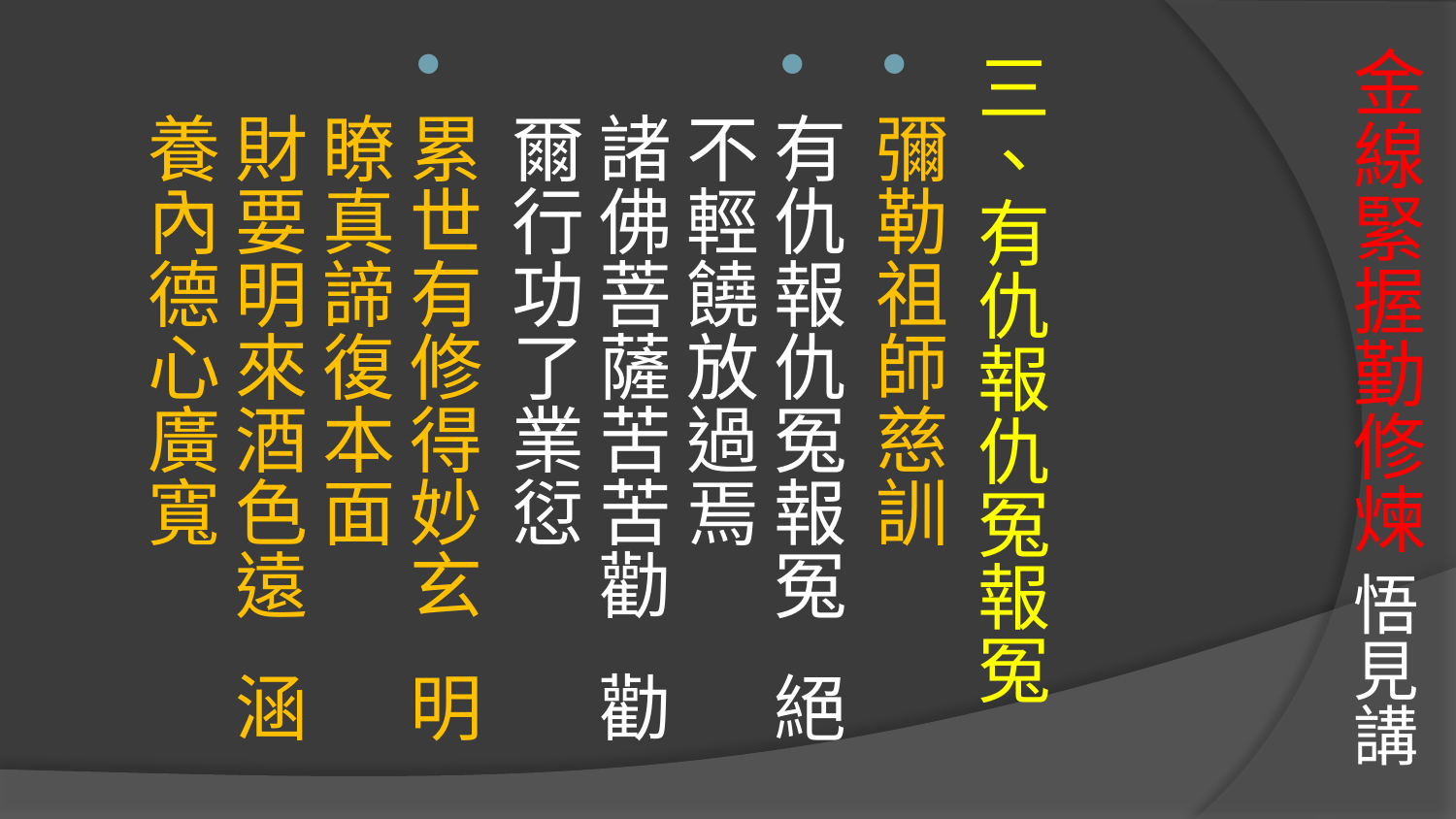

# 金線緊握勤修煉 悟見講
三、有仇報仇冤報冤
彌勒祖師慈訓
有仇報仇冤報冤   絕不輕饒放過焉
諸佛菩薩苦苦勸   勸爾行功了業愆
累世有修得妙玄   明瞭真諦復本面
財要明來酒色遠   涵養內德心廣寬